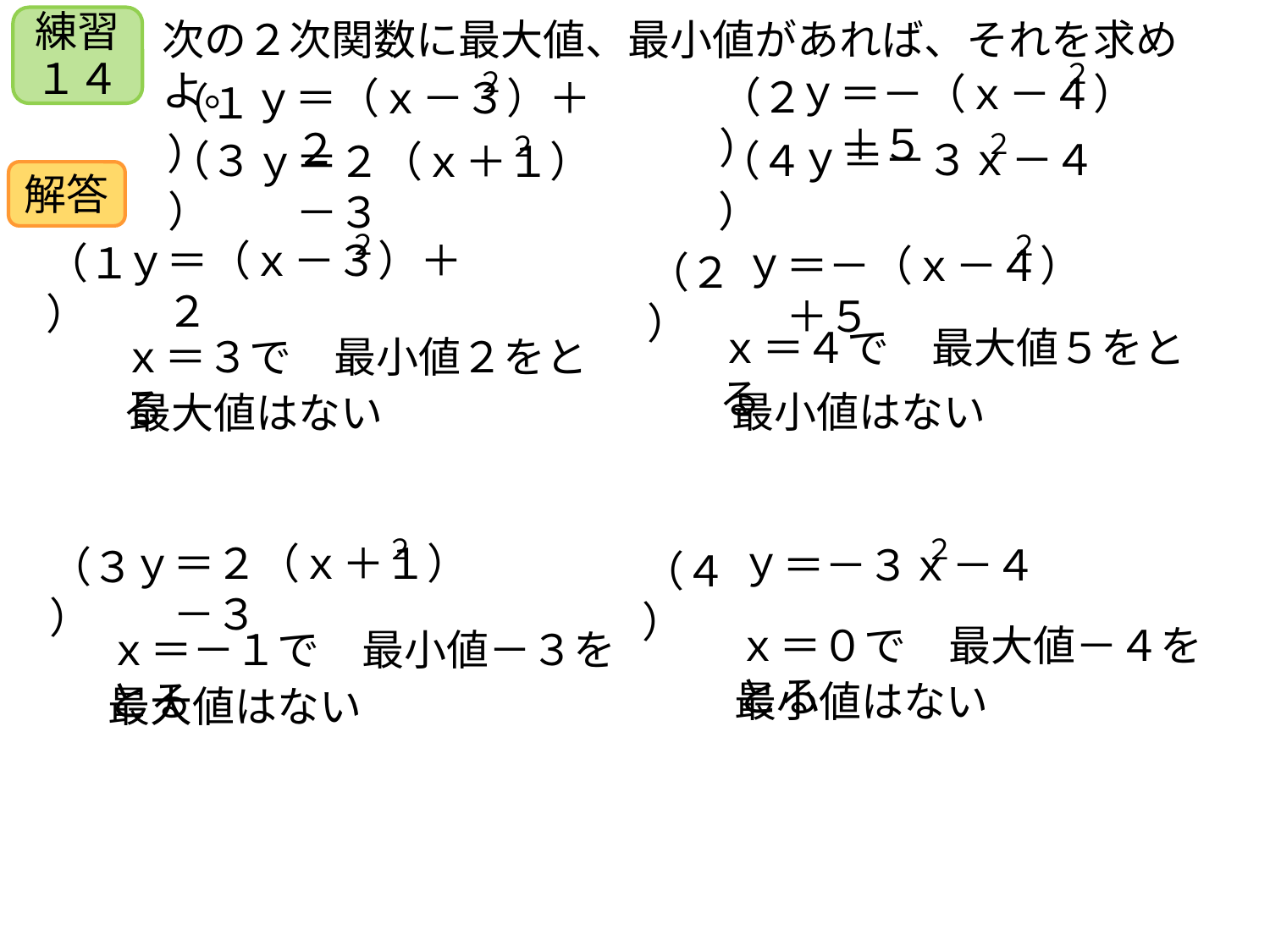

次の２次関数に最大値、最小値があれば、それを求めよ。
練習１４
２
＝－（ｘ－４）＋５
ｙ
２
＝（ｘ－３）＋２
ｙ
（２）
（１）
２
＝－３ｘ－４
ｙ
２
＝２（ｘ＋１）－３
ｙ
（３）
（４）
解答
２
＝（ｘ－３）＋２
ｙ
（１）
２
＝－（ｘ－４）＋５
ｙ
（２）
ｘ＝４で　最大値５をとる
ｘ＝３で　最小値２をとる
最小値はない
最大値はない
２
＝２（ｘ＋１）－３
ｙ
（３）
２
＝－３ｘ－４
ｙ
（４）
ｘ＝０で　最大値－４をとる
ｘ＝－１で　最小値－３をとる
最小値はない
最大値はない